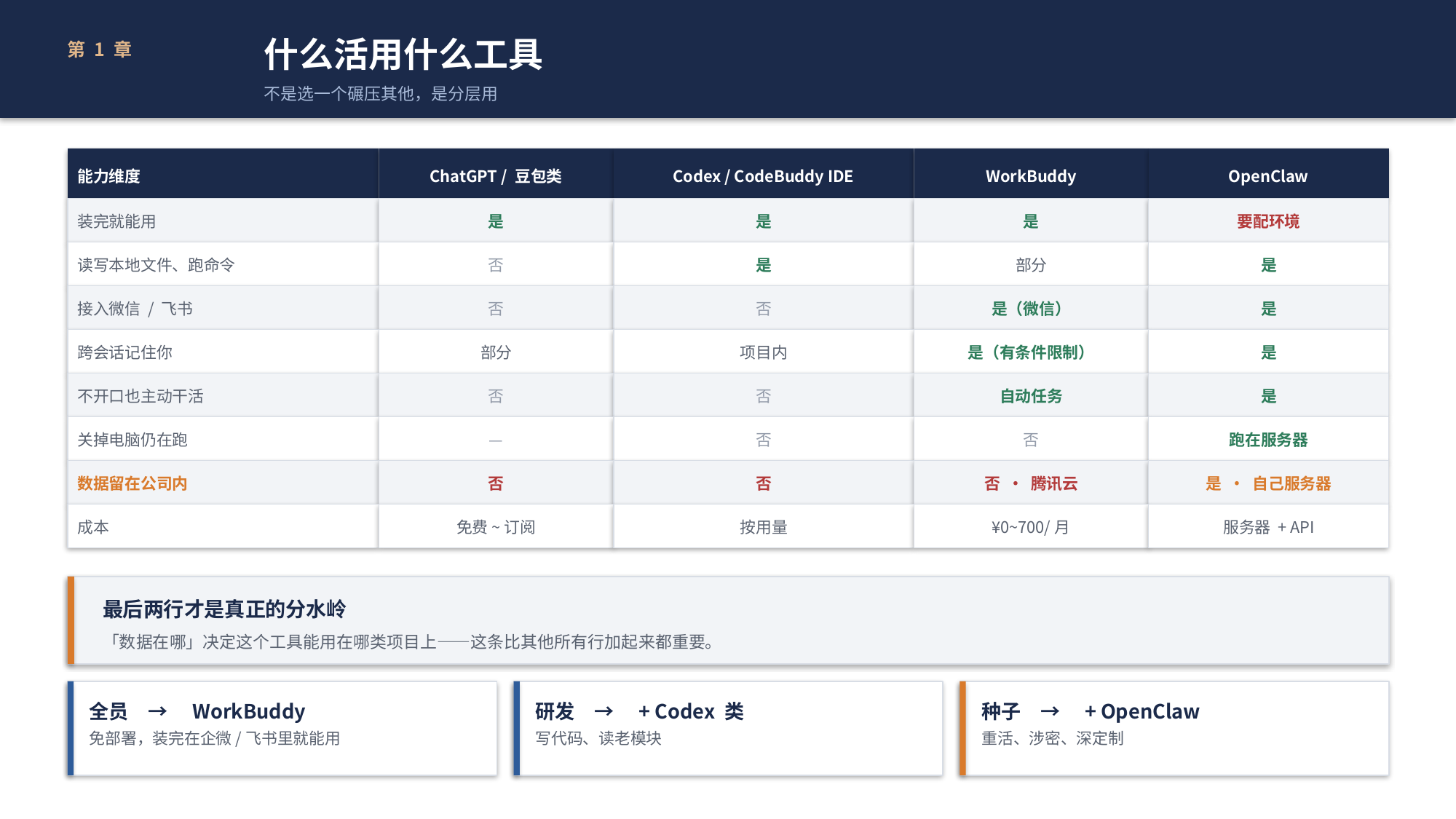

什么活用什么工具
不是选一个碾压其他，是分层用
第 1 章

能力维度

ChatGPT / 豆包类

Codex / CodeBuddy IDE

WorkBuddy

OpenClaw

装完就能用

是

是

是

要配环境

读写本地文件、跑命令

否

是

部分

是

接入微信 / 飞书

否

否

是
是（微信）

跨会话记住你

部分

项目内

是
是（有条件限制）

不开口也主动干活

否

否

自动任务

是

关掉电脑仍在跑

—

否

否

跑在服务器

数据留在公司内

否

否

否 · 腾讯云

是 · 自己服务器

成本

免费~订阅

按用量

¥0~700/月

服务器 + API

最后两行才是真正的分水岭
「数据在哪」决定这个工具能用在哪类项目上——这条比其他所有行加起来都重要。

全员　→　WorkBuddy
免部署，装完在企微/飞书里就能用
研发　→　+ Codex 类
写代码、读老模块
种子　→　+ OpenClaw
重活、涉密、深定制